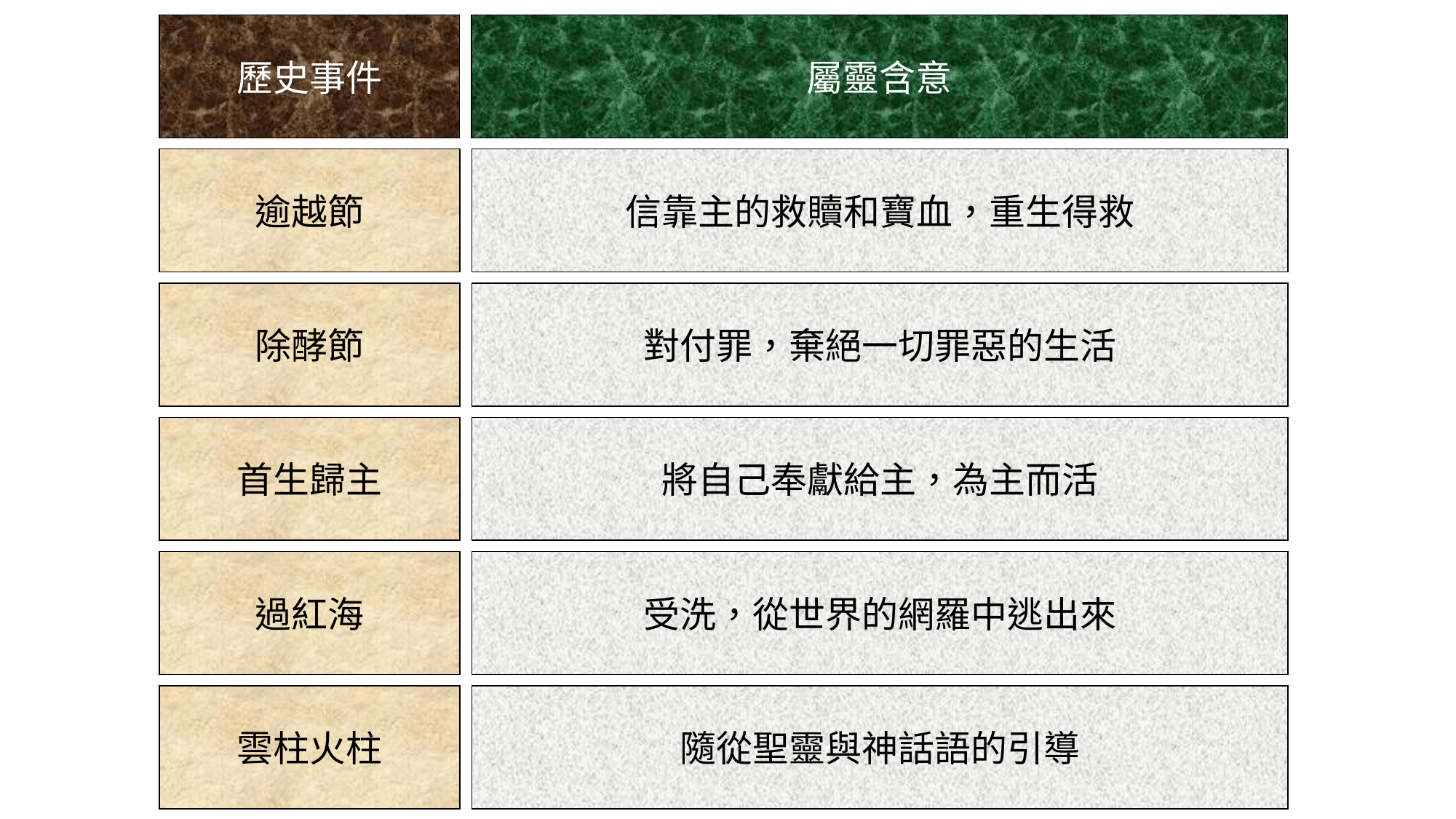

歷史事件
屬靈含意
逾越節
信靠主的救贖和寶血，重生得救
除酵節
對付罪，棄絕一切罪惡的生活
首生歸主
將自己奉獻給主，為主而活
過紅海
受洗，從世界的網羅中逃出來
雲柱火柱
隨從聖靈與神話語的引導